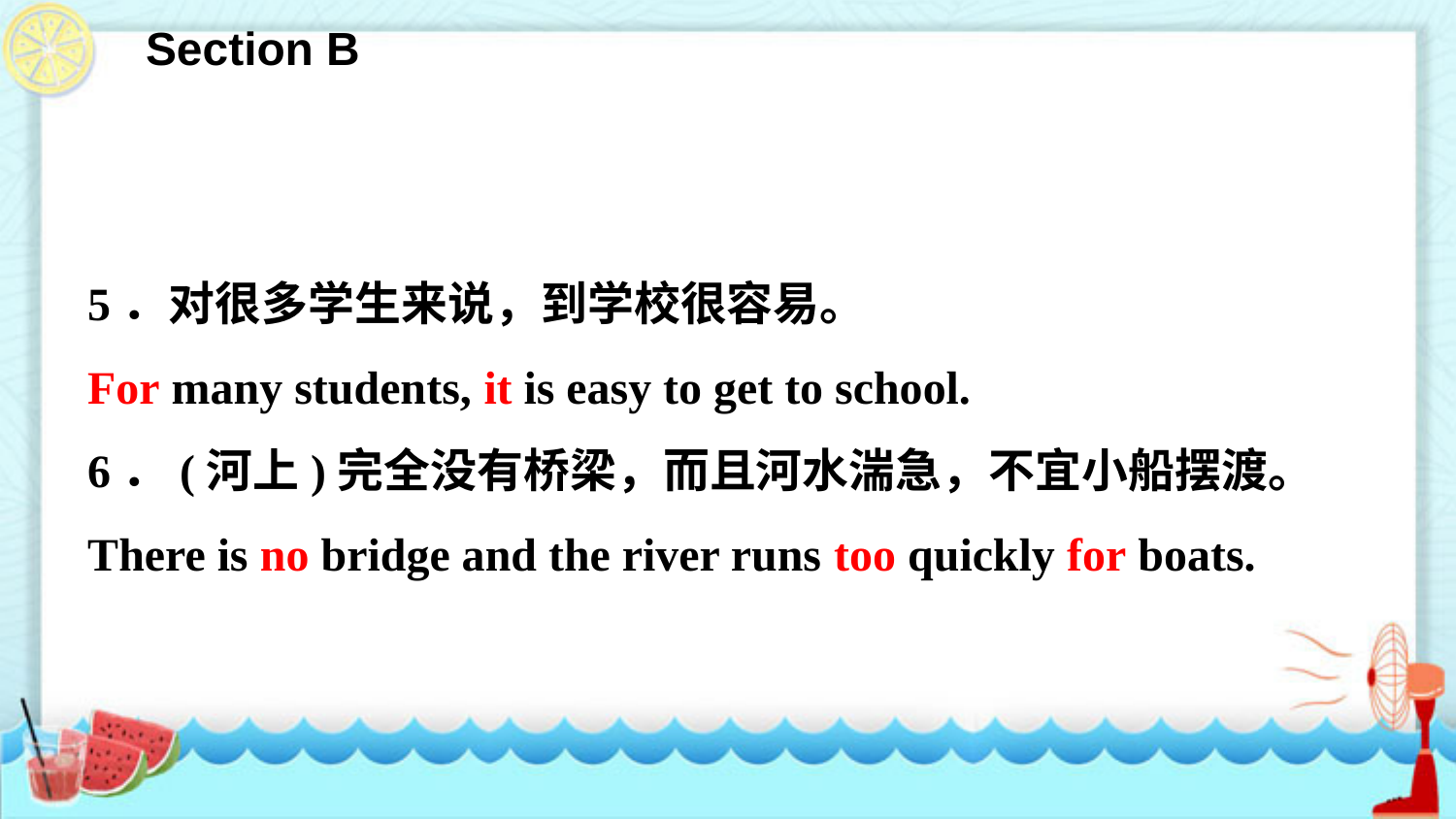

Section B
5．对很多学生来说，到学校很容易。
For many students, it is easy to get to school.
6．(河上)完全没有桥梁，而且河水湍急，不宜小船摆渡。
There is no bridge and the river runs too quickly for boats.